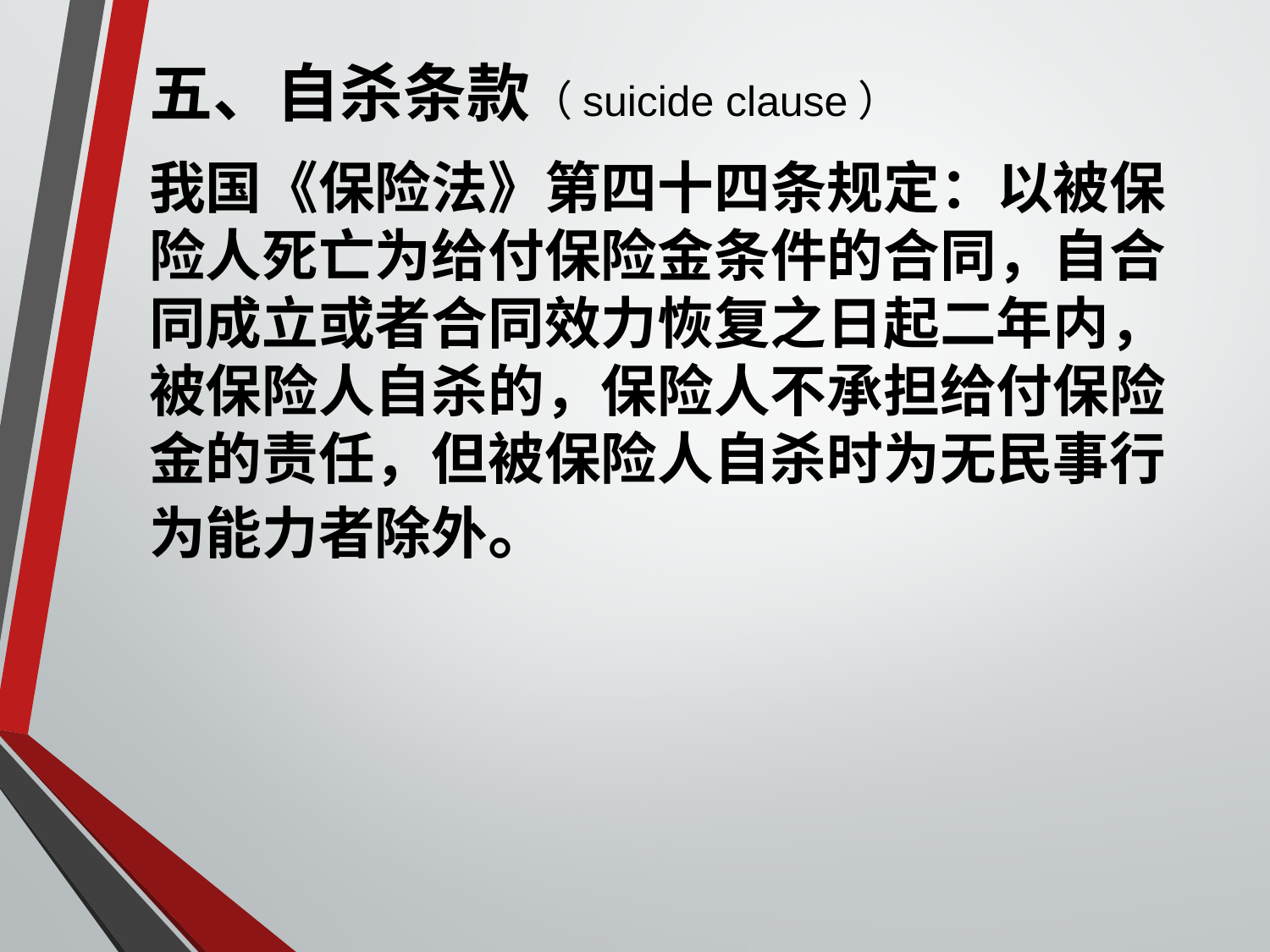

五、自杀条款（suicide clause）
我国《保险法》第四十四条规定：以被保险人死亡为给付保险金条件的合同，自合同成立或者合同效力恢复之日起二年内，被保险人自杀的，保险人不承担给付保险金的责任，但被保险人自杀时为无民事行为能力者除外。